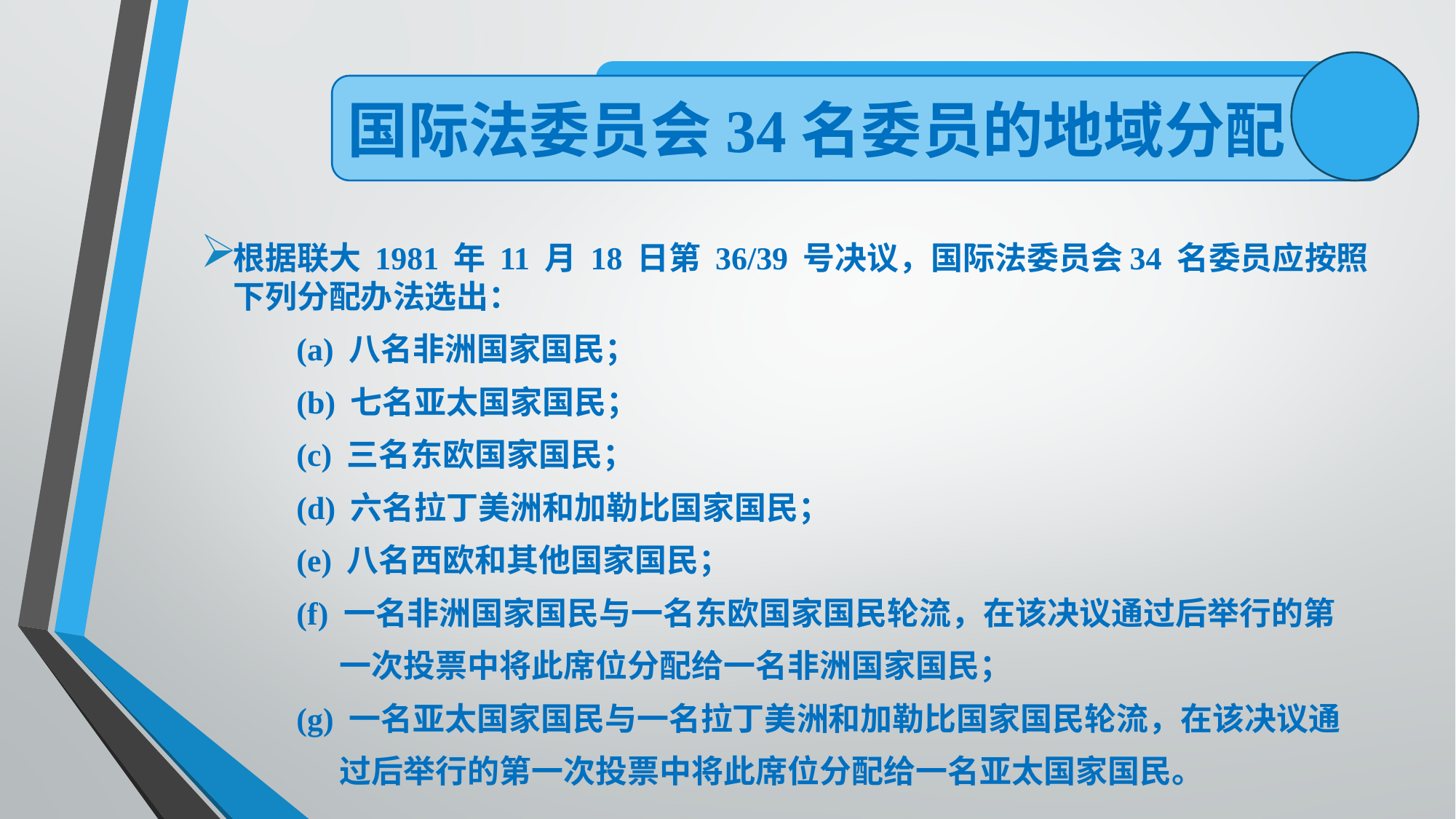

国际法委员会34名委员的地域分配
根据联大 1981 年 11 月 18 日第 36/39 号决议，国际法委员会34 名委员应按照下列分配办法选出：
	(a) 八名非洲国家国民；
	(b) 七名亚太国家国民；
	(c) 三名东欧国家国民；
	(d) 六名拉丁美洲和加勒比国家国民；
	(e) 八名西欧和其他国家国民；
	(f) 一名非洲国家国民与一名东欧国家国民轮流，在该决议通过后举行的第
	     一次投票中将此席位分配给一名非洲国家国民；
	(g) 一名亚太国家国民与一名拉丁美洲和加勒比国家国民轮流，在该决议通
	     过后举行的第一次投票中将此席位分配给一名亚太国家国民。